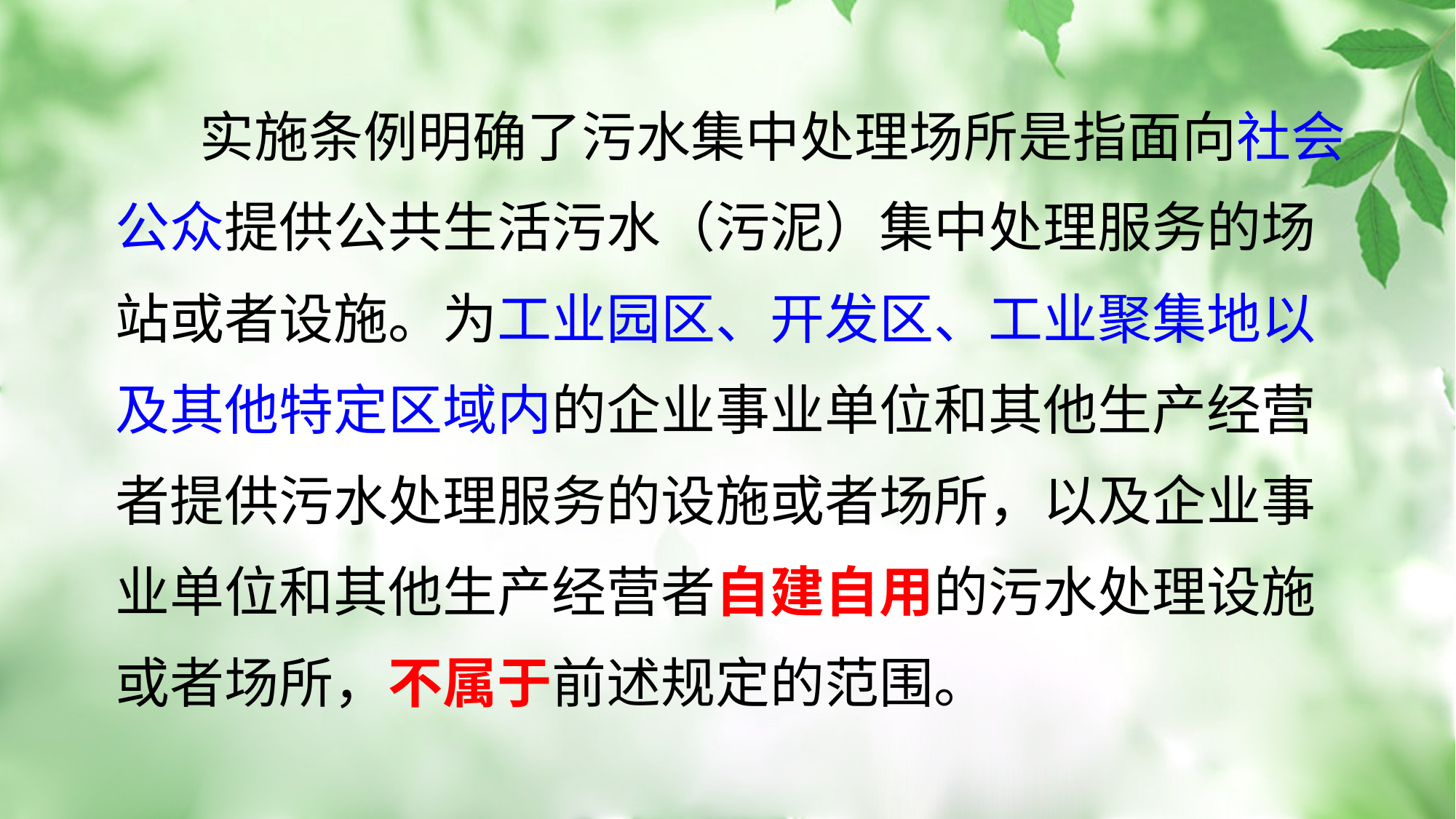

实施条例明确了污水集中处理场所是指面向社会公众提供公共生活污水（污泥）集中处理服务的场站或者设施。为工业园区、开发区、工业聚集地以及其他特定区域内的企业事业单位和其他生产经营者提供污水处理服务的设施或者场所，以及企业事业单位和其他生产经营者自建自用的污水处理设施或者场所，不属于前述规定的范围。